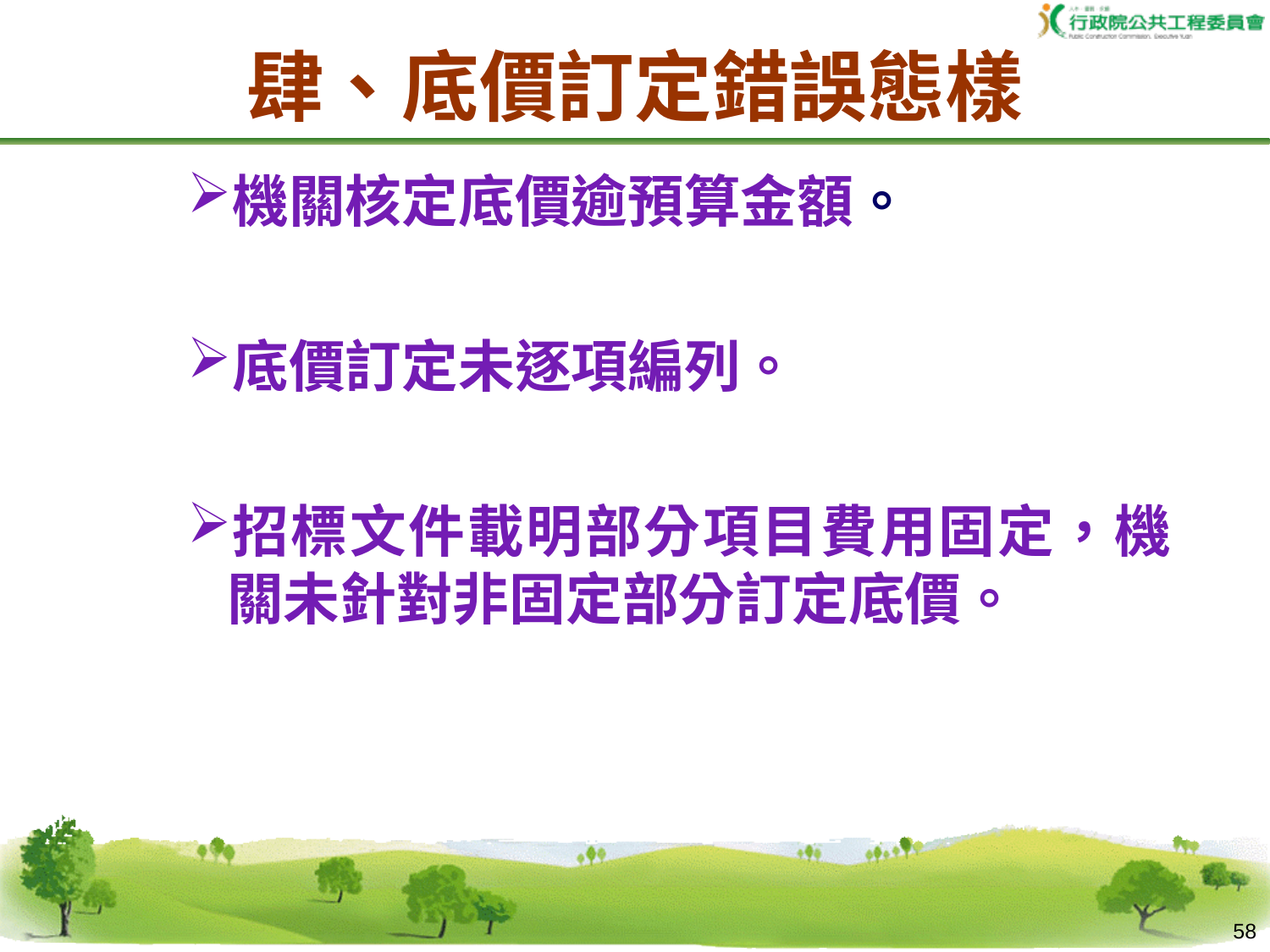

肆、底價訂定錯誤態樣
機關核定底價逾預算金額。

底價訂定未逐項編列。

招標文件載明部分項目費用固定，機關未針對非固定部分訂定底價。

58